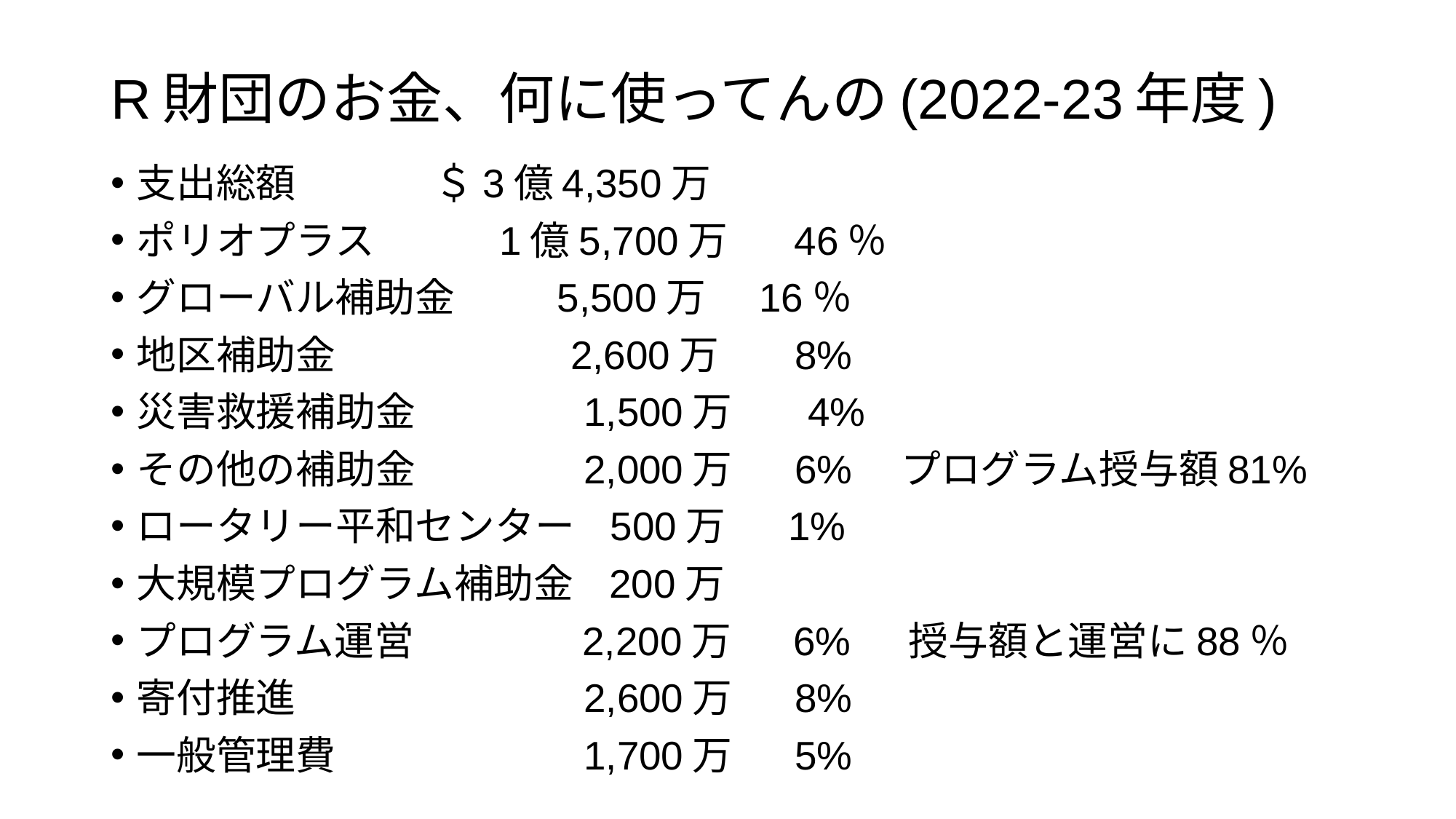

# R財団のお金、何に使ってんの(2022-23年度)
支出総額　           ＄3億4,350万
ポリオプラス　　    1億5,700万　  46％
グローバル補助金　      5,500万     16％
地区補助金　　　　 　  2,600万  　 8%
災害救援補助金　　　　1,500万　   4%
その他の補助金　　　　2,000万      6%　プログラム授与額81%
ロータリー平和センター   500万      1%
大規模プログラム補助金   200万
プログラム運営　　　　2,200万      6%　 授与額と運営に88％
寄付推進　　　　　　　2,600万      8%
一般管理費　　　　　　1,700万      5%